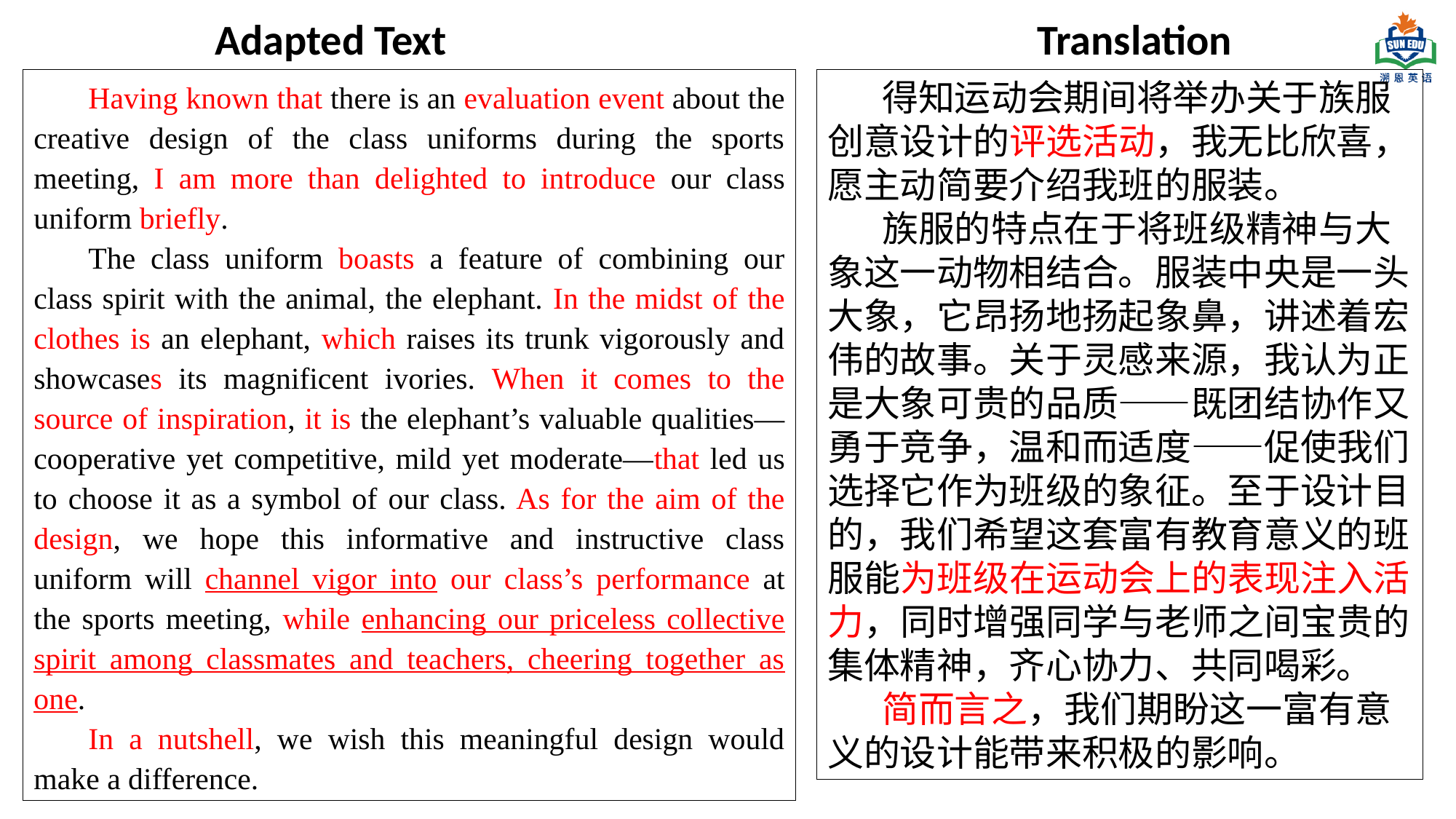

Adapted Text
Translation
Having known that there is an evaluation event about the creative design of the class uniforms during the sports meeting, I am more than delighted to introduce our class uniform briefly.
The class uniform boasts a feature of combining our class spirit with the animal, the elephant. In the midst of the clothes is an elephant, which raises its trunk vigorously and showcases its magnificent ivories. When it comes to the source of inspiration, it is the elephant’s valuable qualities—cooperative yet competitive, mild yet moderate—that led us to choose it as a symbol of our class. As for the aim of the design, we hope this informative and instructive class uniform will channel vigor into our class’s performance at the sports meeting, while enhancing our priceless collective spirit among classmates and teachers, cheering together as one.
In a nutshell, we wish this meaningful design would make a difference.
得知运动会期间将举办关于族服创意设计的评选活动，我无比欣喜，愿主动简要介绍我班的服装。
族服的特点在于将班级精神与大象这一动物相结合。服装中央是一头大象，它昂扬地扬起象鼻，讲述着宏伟的故事。关于灵感来源，我认为正是大象可贵的品质——既团结协作又勇于竞争，温和而适度——促使我们选择它作为班级的象征。至于设计目的，我们希望这套富有教育意义的班服能为班级在运动会上的表现注入活力，同时增强同学与老师之间宝贵的集体精神，齐心协力、共同喝彩。
简而言之，我们期盼这一富有意义的设计能带来积极的影响。